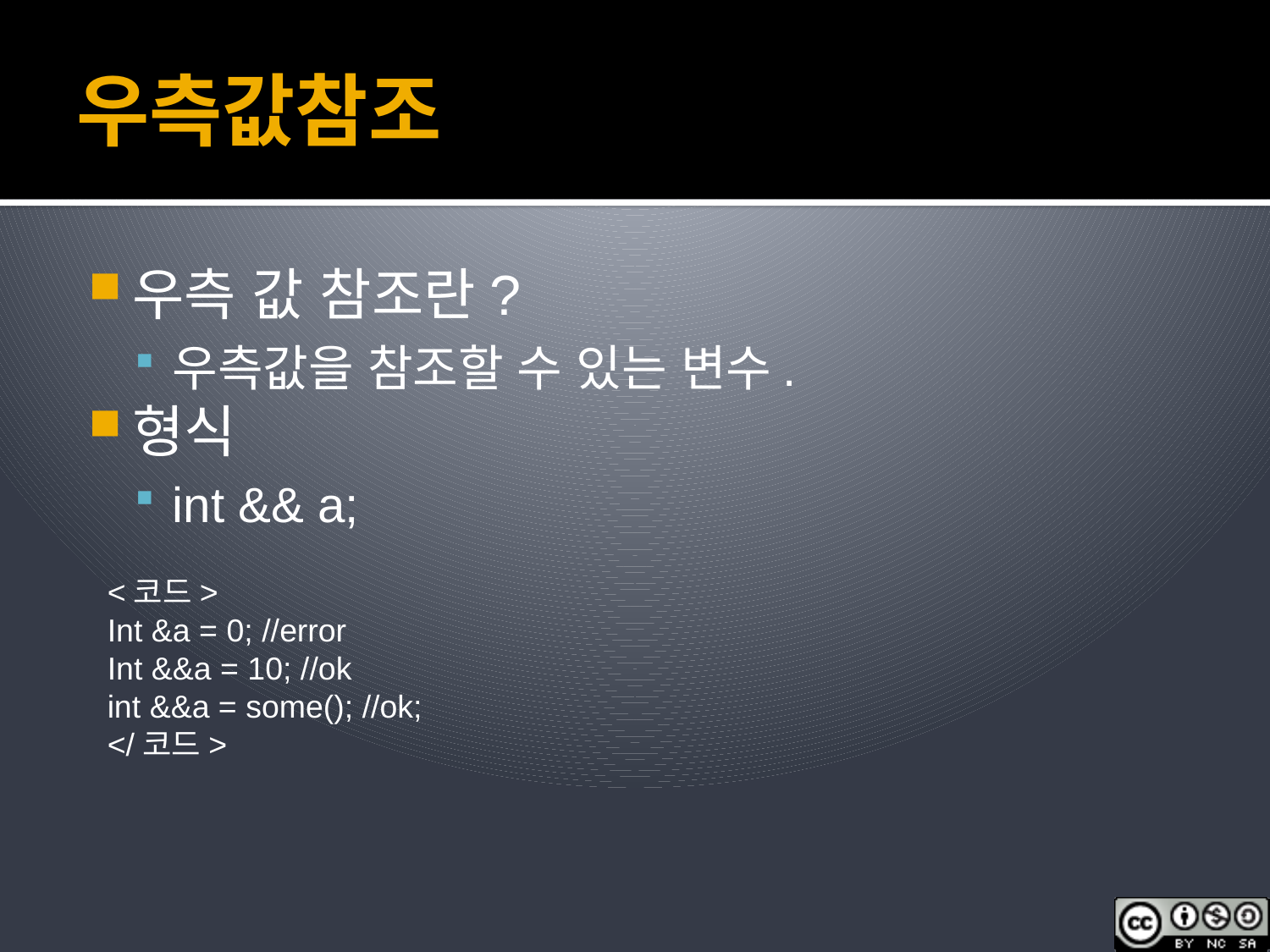

# 우측값참조
우측 값 참조란?
우측값을 참조할 수 있는 변수.
형식
int && a;

<코드>
Int &a = 0; //error
Int &&a = 10; //ok
int &&a = some(); //ok;
</코드>